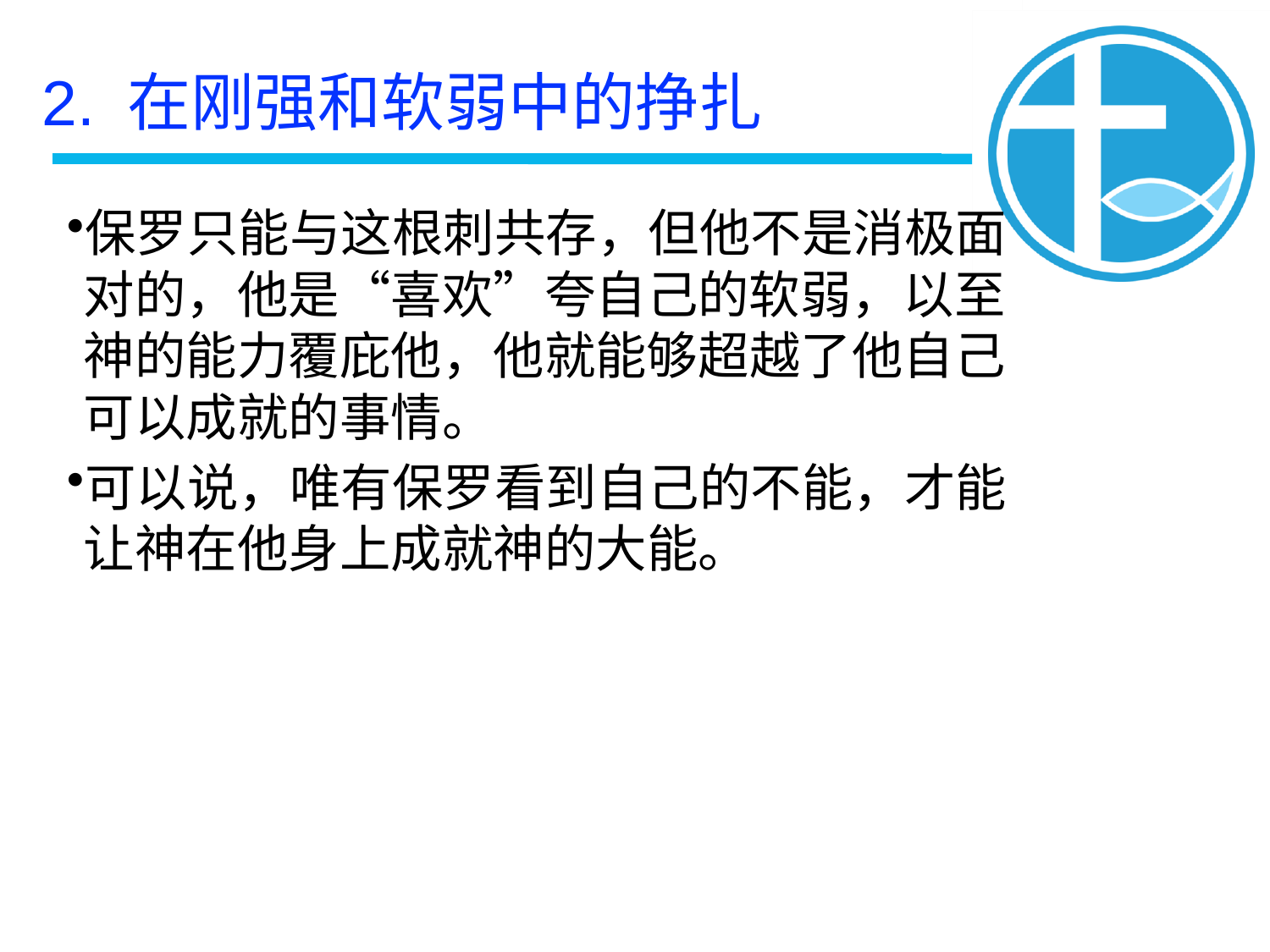

2. 在刚强和软弱中的挣扎
保罗只能与这根刺共存，但他不是消极面对的，他是“喜欢”夸自己的软弱，以至神的能力覆庇他，他就能够超越了他自己可以成就的事情。
可以说，唯有保罗看到自己的不能，才能让神在他身上成就神的大能。